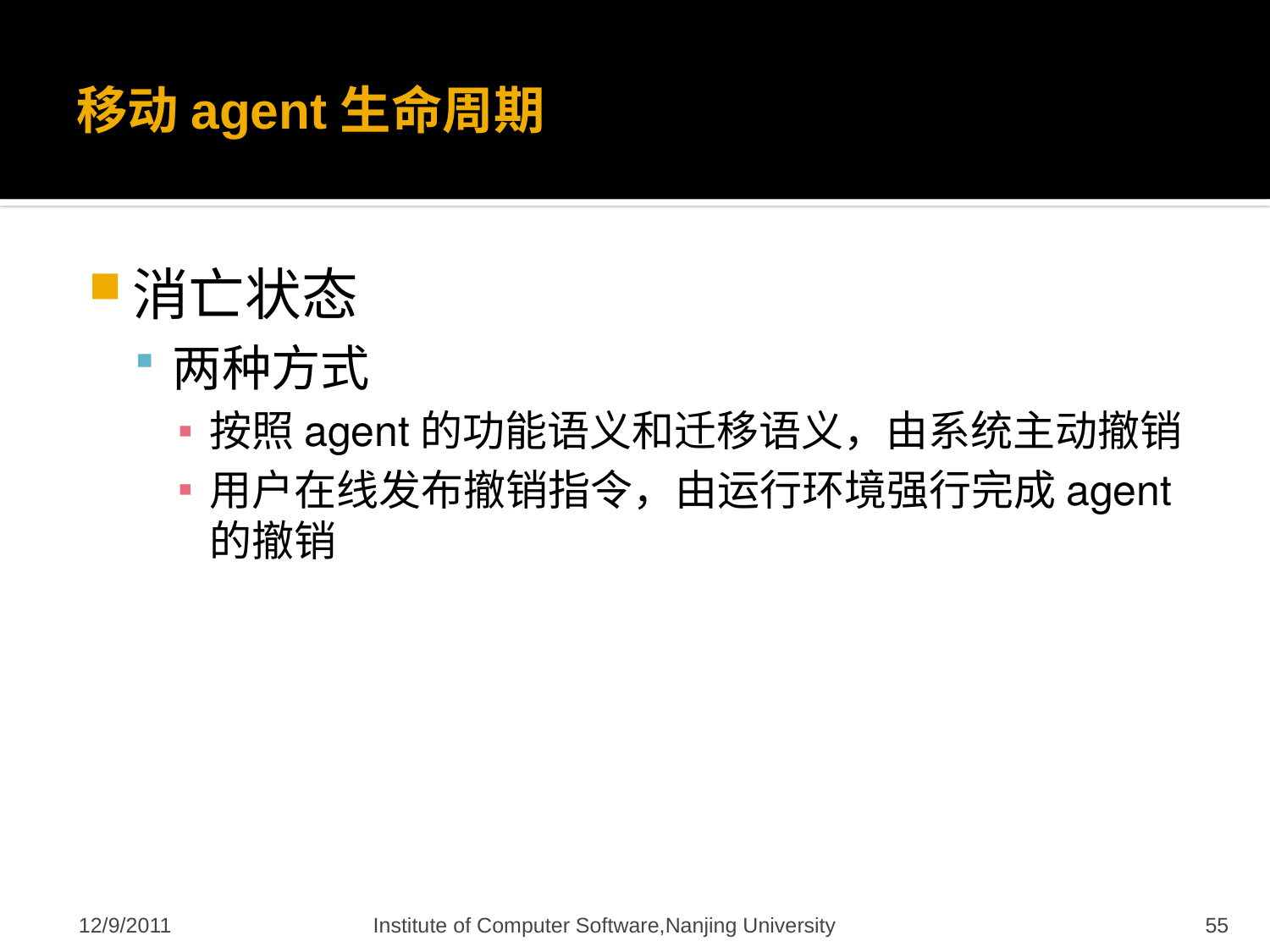

# 移动agent生命周期
消亡状态
两种方式
按照agent的功能语义和迁移语义，由系统主动撤销
用户在线发布撤销指令，由运行环境强行完成agent的撤销
12/9/2011
Institute of Computer Software,Nanjing University
55